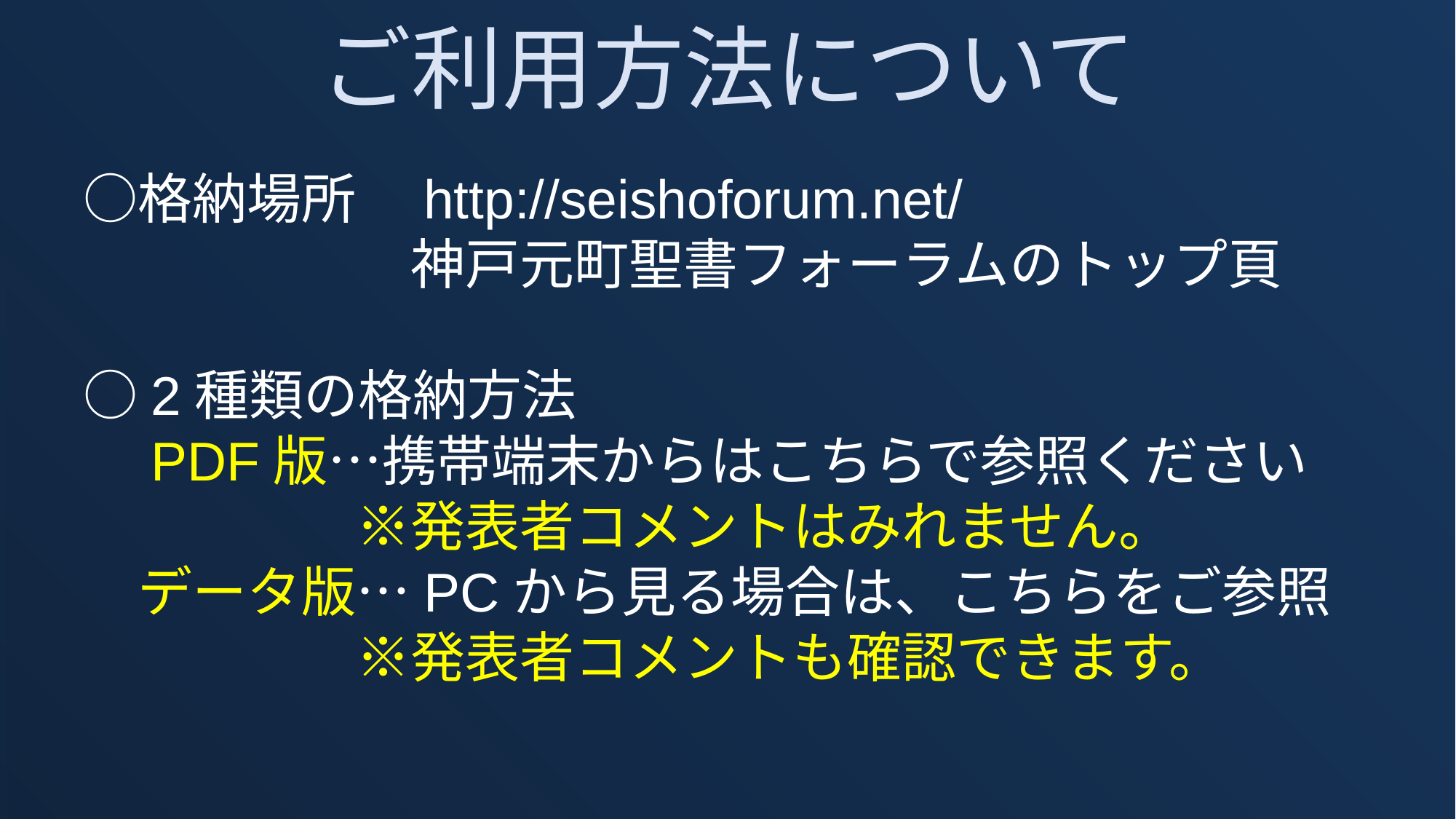

ご利用方法について

　○格納場所　http://seishoforum.net/
　　　　　　　神戸元町聖書フォーラムのトップ頁

　○2種類の格納方法
　　PDF版…携帯端末からはこちらで参照ください
　　　　　　※発表者コメントはみれません。
　　データ版…PCから見る場合は、こちらをご参照
　　　　　　※発表者コメントも確認できます。